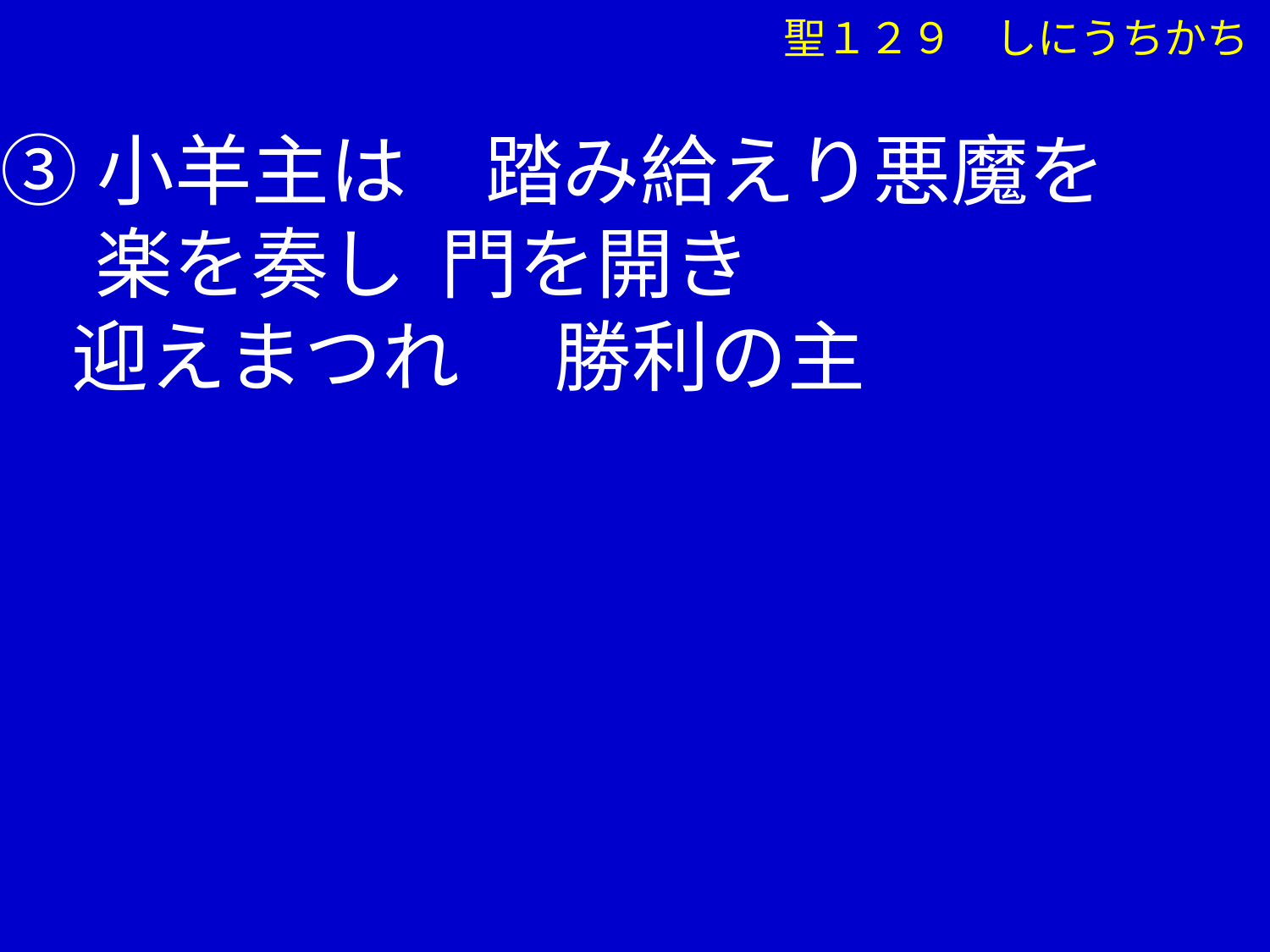

聖１２９　しにうちかち
③小羊主は　踏み給えり悪魔を
　 楽を奏し  門を開き
   迎えまつれ　 勝利の主